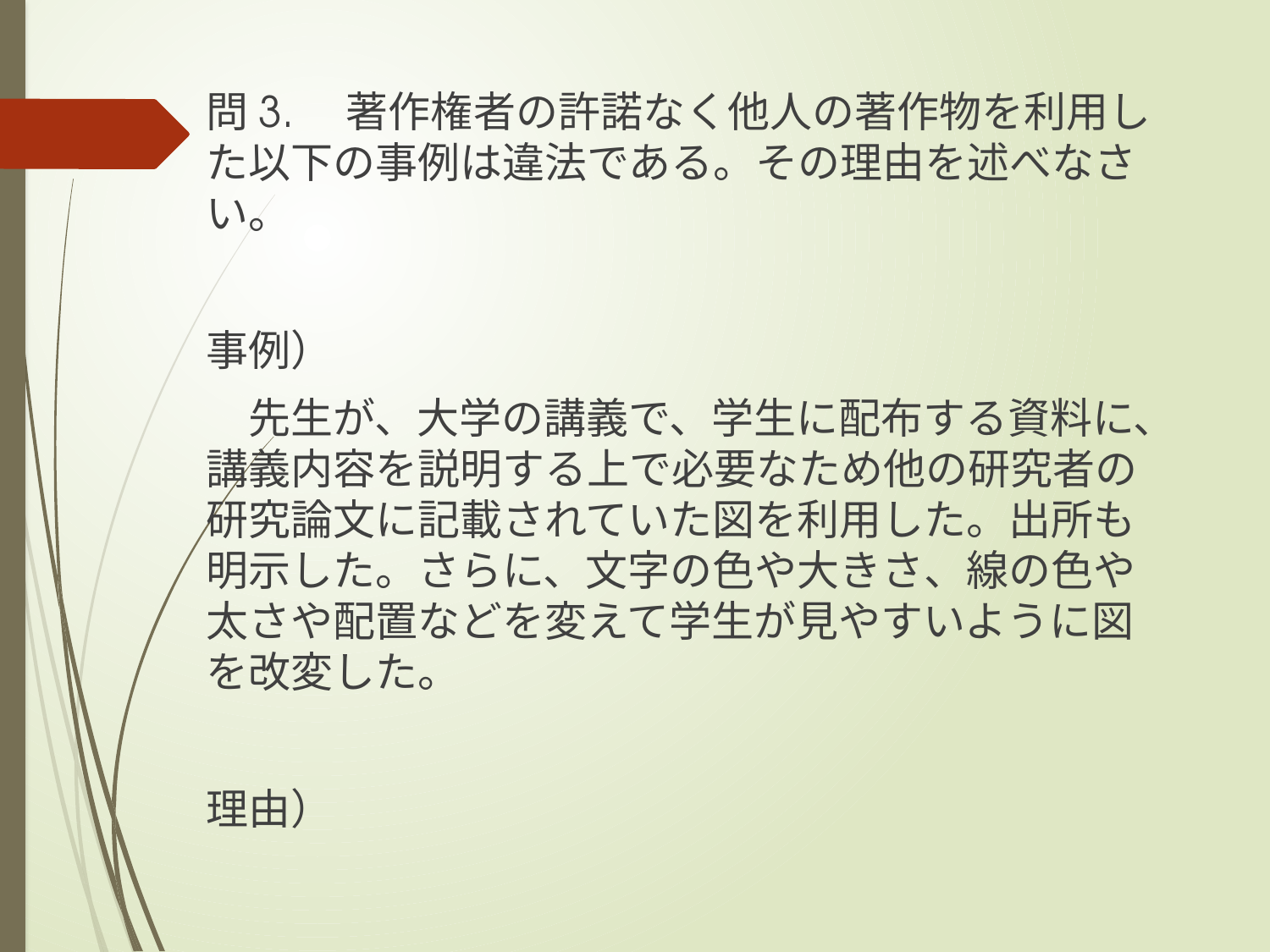

問3.　著作権者の許諾なく他人の著作物を利用した以下の事例は違法である。その理由を述べなさい。

事例）
　先生が、大学の講義で、学生に配布する資料に、講義内容を説明する上で必要なため他の研究者の研究論文に記載されていた図を利用した。出所も明示した。さらに、文字の色や大きさ、線の色や太さや配置などを変えて学生が見やすいように図を改変した。

理由）